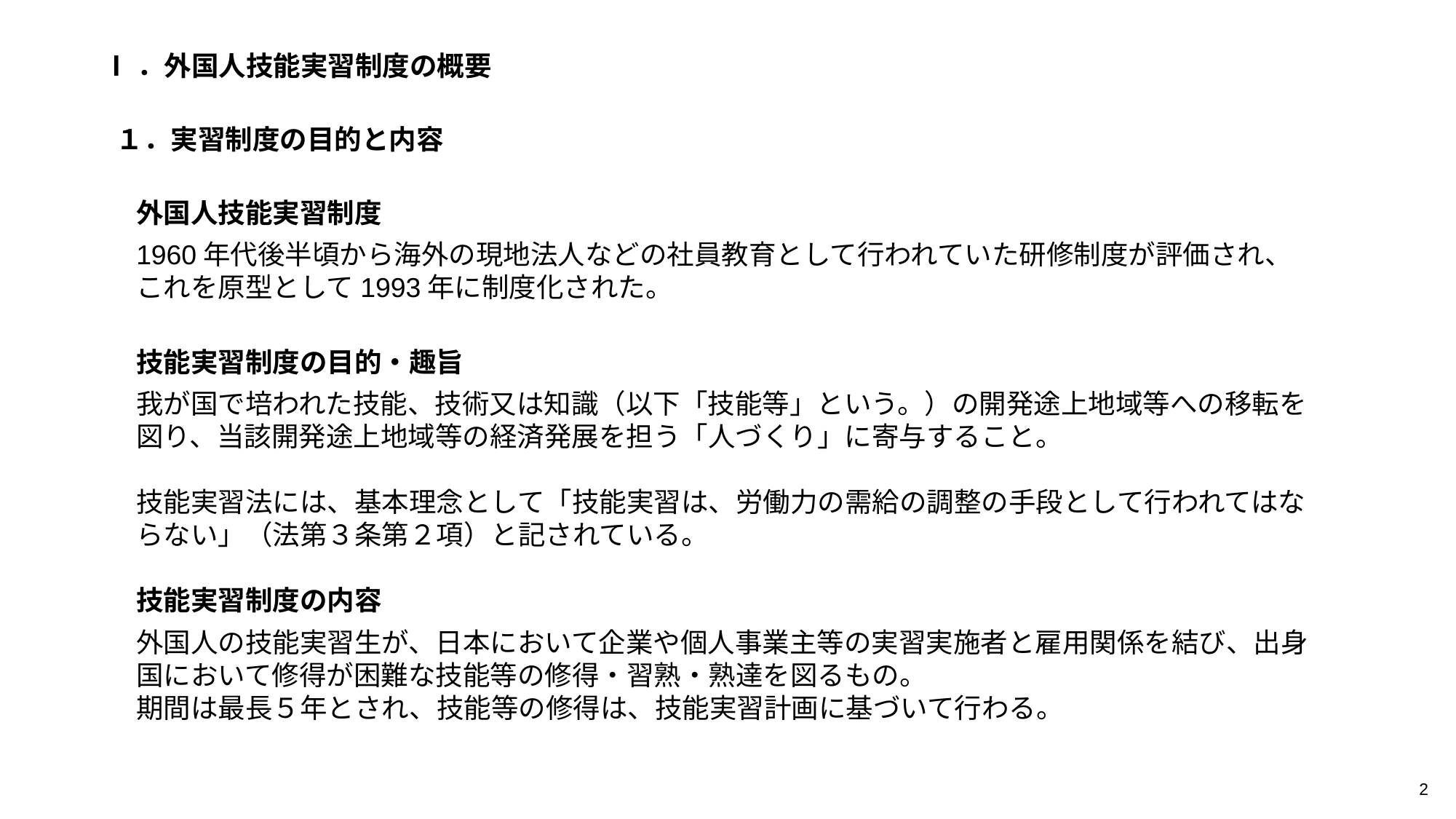

Ⅰ．外国人技能実習制度の概要
１．実習制度の目的と内容
外国人技能実習制度
1960年代後半頃から海外の現地法人などの社員教育として行われていた研修制度が評価され、これを原型として1993年に制度化された。

技能実習制度の目的・趣旨
我が国で培われた技能、技術又は知識（以下「技能等」という。）の開発途上地域等への移転を図り、当該開発途上地域等の経済発展を担う「人づくり」に寄与すること。
技能実習法には、基本理念として「技能実習は、労働力の需給の調整の手段として行われてはならない」（法第３条第２項）と記されている。

技能実習制度の内容
外国人の技能実習生が、日本において企業や個人事業主等の実習実施者と雇用関係を結び、出身国において修得が困難な技能等の修得・習熟・熟達を図るもの。
期間は最長５年とされ、技能等の修得は、技能実習計画に基づいて行わる。
2